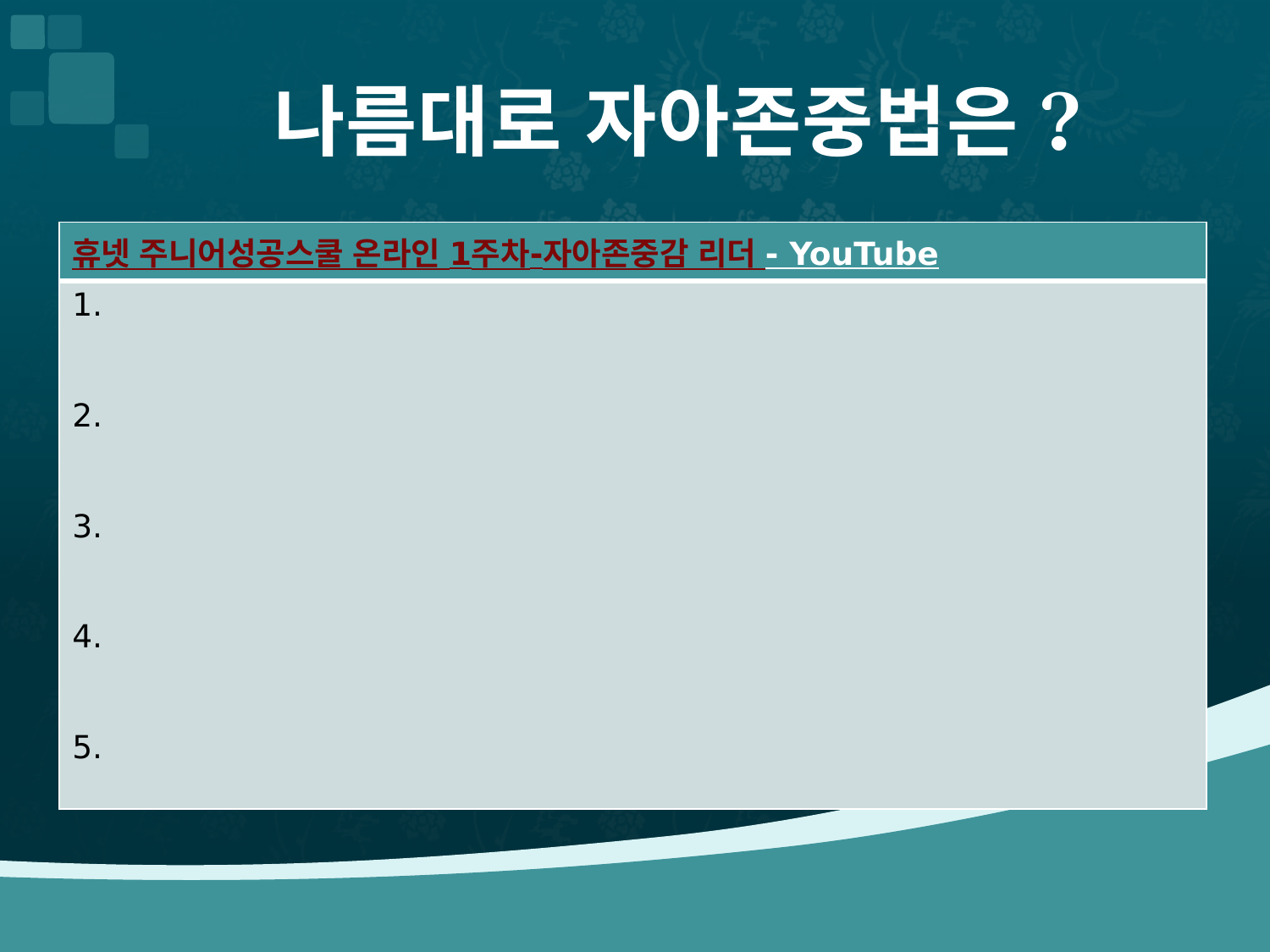

# 나름대로 자아존중법은?
| 휴넷 주니어성공스쿨 온라인 1주차-자아존중감 리더 - YouTube |
| --- |
| 1. 2. 3. 4. 5. |